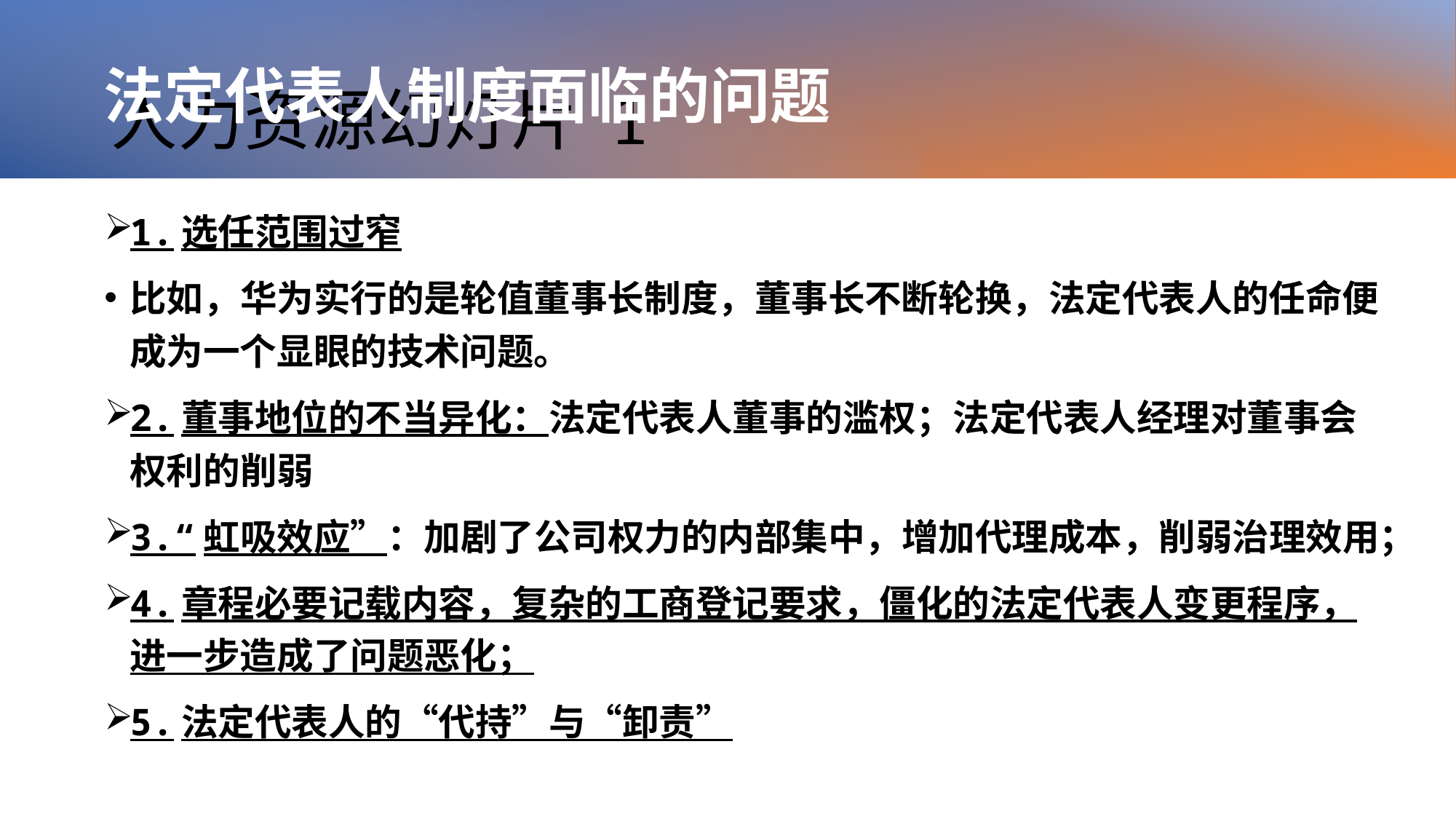

# 人力资源幻灯片 1
法定代表人制度面临的问题
1.选任范围过窄
比如，华为实行的是轮值董事长制度，董事长不断轮换，法定代表人的任命便成为一个显眼的技术问题。
2.董事地位的不当异化：法定代表人董事的滥权；法定代表人经理对董事会权利的削弱
3.“虹吸效应”：加剧了公司权力的内部集中，增加代理成本，削弱治理效用；
4.章程必要记载内容，复杂的工商登记要求，僵化的法定代表人变更程序，进一步造成了问题恶化；
5.法定代表人的“代持”与“卸责”